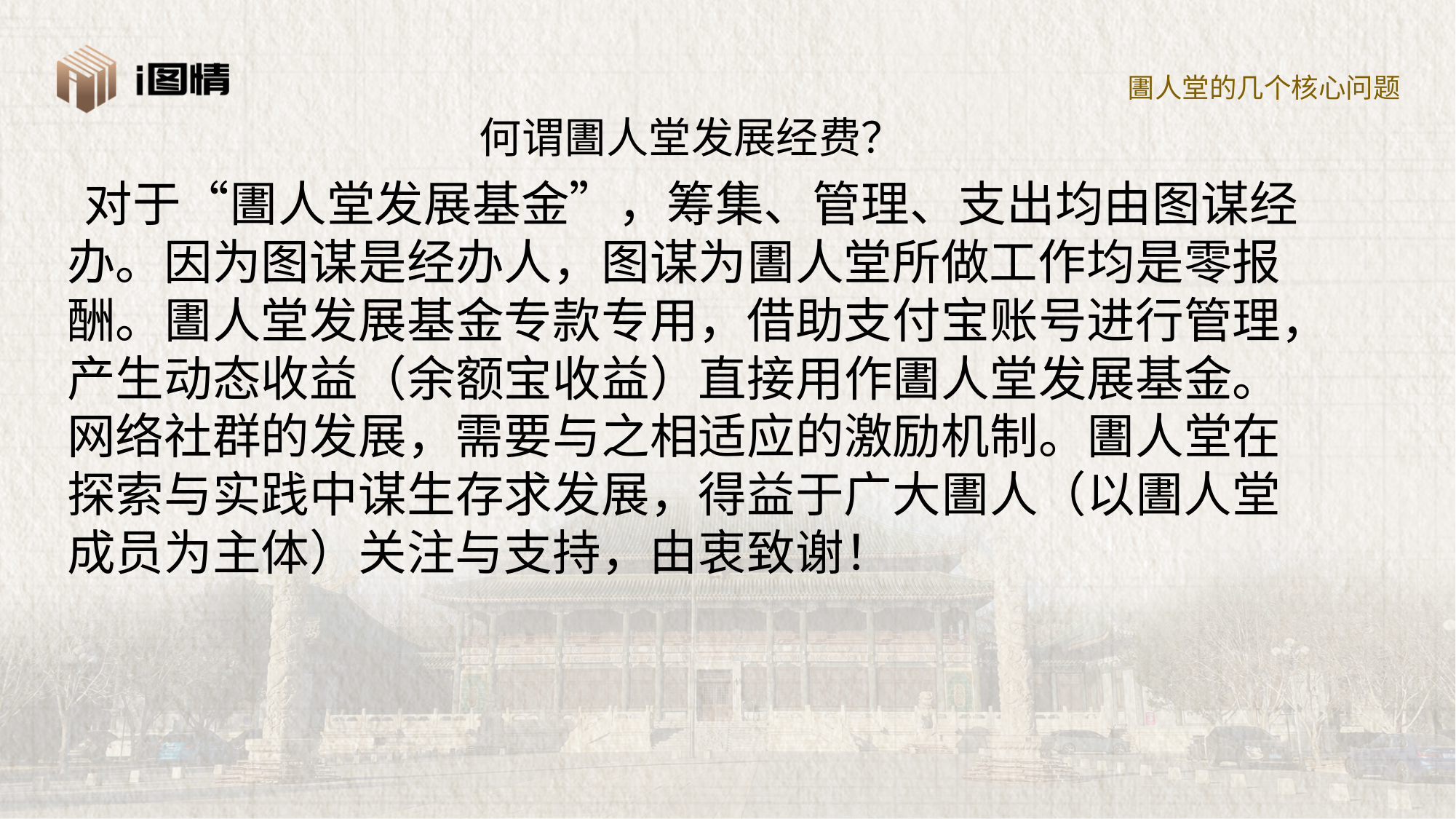

圕人堂的几个核心问题
何谓圕人堂发展经费？
 对于“圕人堂发展基金”，筹集、管理、支出均由图谋经办。因为图谋是经办人，图谋为圕人堂所做工作均是零报酬。圕人堂发展基金专款专用，借助支付宝账号进行管理，产生动态收益（余额宝收益）直接用作圕人堂发展基金。网络社群的发展，需要与之相适应的激励机制。圕人堂在探索与实践中谋生存求发展，得益于广大圕人（以圕人堂成员为主体）关注与支持，由衷致谢！
18